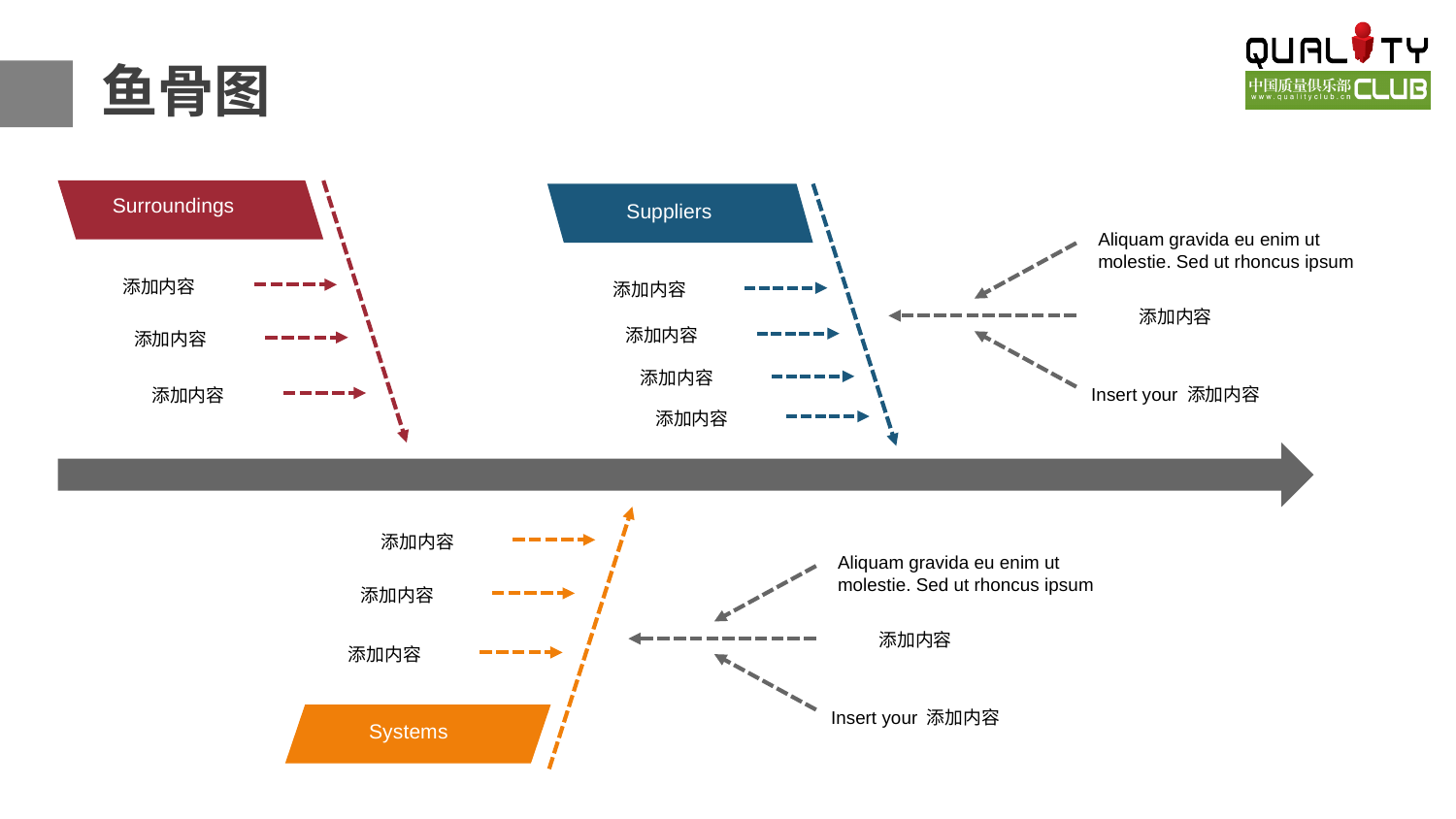

鱼骨图

Surroundings
Suppliers
Aliquam gravida eu enim ut molestie. Sed ut rhoncus ipsum
添加内容
添加内容
添加内容
添加内容
添加内容
添加内容
Insert your 添加内容
添加内容
添加内容

添加内容
Aliquam gravida eu enim ut molestie. Sed ut rhoncus ipsum
添加内容
添加内容
添加内容
Insert your 添加内容

Systems